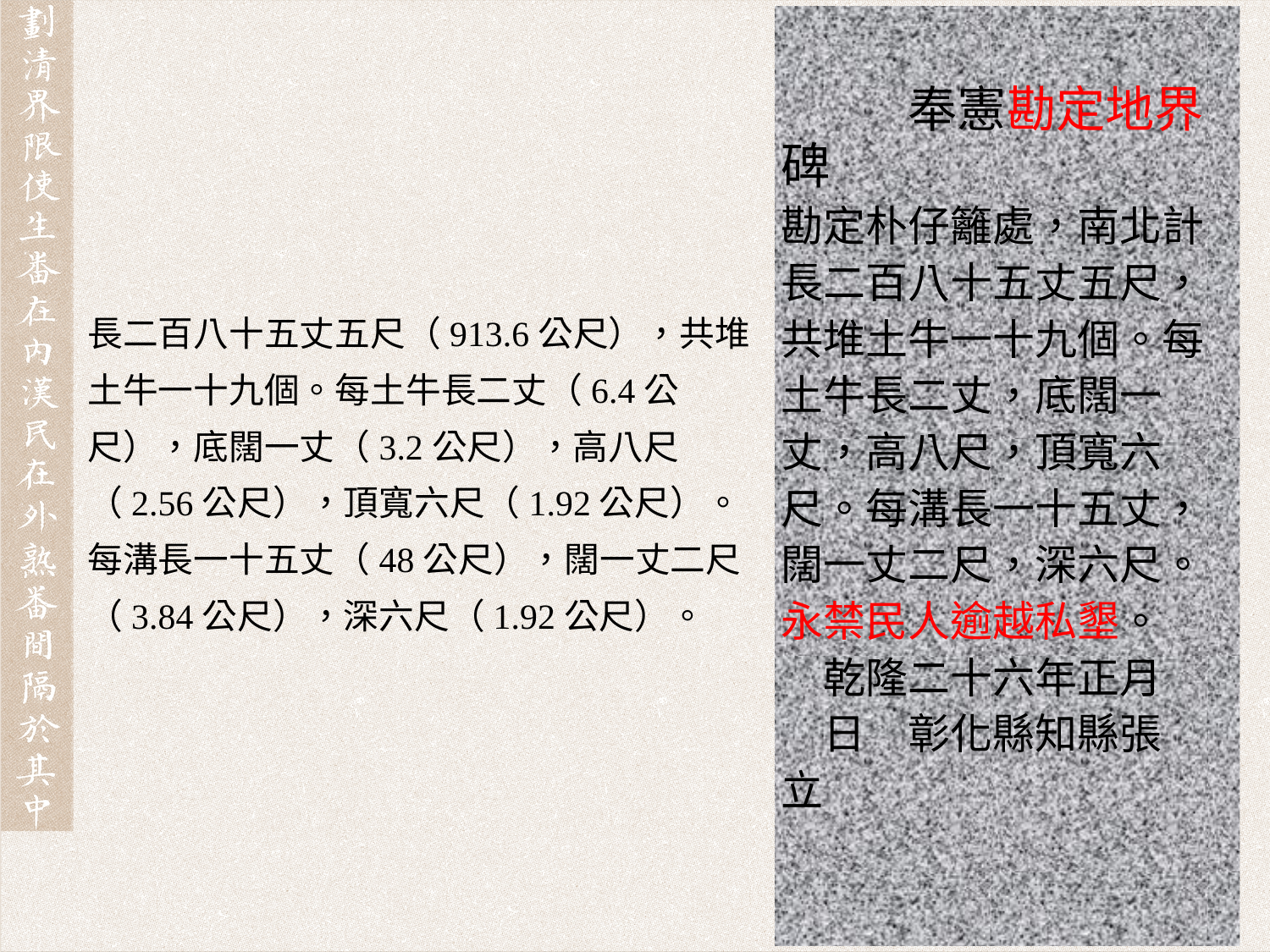

# 奉憲勘定地界碑 勘定朴仔籬處，南北計長二百八十五丈五尺，共堆土牛一十九個。每土牛長二丈，底闊一丈，高八尺，頂寬六尺。每溝長一十五丈，闊一丈二尺，深六尺。永禁民人逾越私墾。 　乾隆二十六年正月　　日　彰化縣知縣張　立
長二百八十五丈五尺（913.6公尺），共堆土牛一十九個。每土牛長二丈（6.4公尺），底闊一丈（3.2公尺），高八尺（2.56公尺），頂寬六尺（1.92公尺）。每溝長一十五丈（48公尺），闊一丈二尺（3.84公尺），深六尺（1.92公尺）。